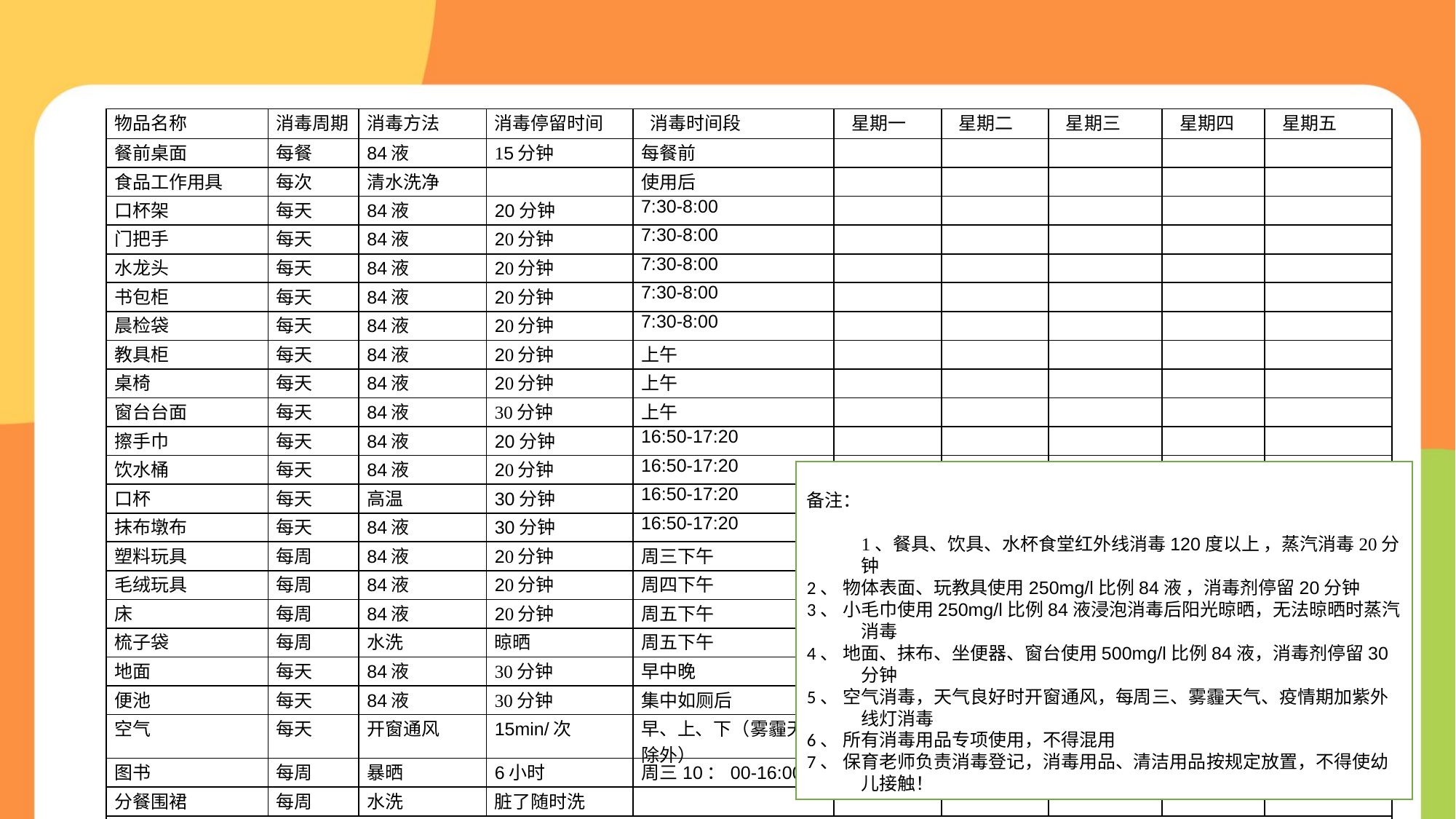

班级卫生消毒表校园：XXX幼儿园                 班级：                      月          日
| 物品名称 | 消毒周期 | 消毒方法 | 消毒停留时间 | 消毒时间段 | 星期一 | 星期二 | 星期三 | 星期四 | 星期五 |
| --- | --- | --- | --- | --- | --- | --- | --- | --- | --- |
| 餐前桌面 | 每餐 | 84液 | 15分钟 | 每餐前 |  |  |  |  |  |
| 食品工作用具 | 每次 | 清水洗净 |  | 使用后 |  |  |  |  |  |
| 口杯架 | 每天 | 84液 | 20分钟 | 7:30-8:00 |  |  |  |  |  |
| 门把手 | 每天 | 84液 | 20分钟 | 7:30-8:00 |  |  |  |  |  |
| 水龙头 | 每天 | 84液 | 20分钟 | 7:30-8:00 |  |  |  |  |  |
| 书包柜 | 每天 | 84液 | 20分钟 | 7:30-8:00 |  |  |  |  |  |
| 晨检袋 | 每天 | 84液 | 20分钟 | 7:30-8:00 |  |  |  |  |  |
| 教具柜 | 每天 | 84液 | 20分钟 | 上午 |  |  |  |  |  |
| 桌椅 | 每天 | 84液 | 20分钟 | 上午 |  |  |  |  |  |
| 窗台台面 | 每天 | 84液 | 30分钟 | 上午 |  |  |  |  |  |
| 擦手巾 | 每天 | 84液 | 20分钟 | 16:50-17:20 |  |  |  |  |  |
| 饮水桶 | 每天 | 84液 | 20分钟 | 16:50-17:20 |  |  |  |  |  |
| 口杯 | 每天 | 高温 | 30分钟 | 16:50-17:20 |  |  |  |  |  |
| 抹布墩布 | 每天 | 84液 | 30分钟 | 16:50-17:20 |  |  |  |  |  |
| 塑料玩具 | 每周 | 84液 | 20分钟 | 周三下午 |  |  |  |  |  |
| 毛绒玩具 | 每周 | 84液 | 20分钟 | 周四下午 |  |  |  |  |  |
| 床 | 每周 | 84液 | 20分钟 | 周五下午 |  |  |  |  |  |
| 梳子袋 | 每周 | 水洗 | 晾晒 | 周五下午 |  |  |  |  |  |
| 地面 | 每天 | 84液 | 30分钟 | 早中晚 |  |  |  |  |  |
| 便池 | 每天 | 84液 | 30分钟 | 集中如厕后 |  |  |  |  |  |
| 空气 | 每天 | 开窗通风 | 15min/次 | 早、上、下（雾霾天气除外） |  |  |  |  |  |
| 图书 | 每周 | 暴晒 | 6小时 | 周三10：00-16:00 |  |  |  |  |  |
| 分餐围裙 | 每周 | 水洗 | 脏了随时洗 |  |  |  |  |  |  |
| 责任人： 检查人： |  |  |  |  |  |  |  |  |  |
备注：

            1、餐具、饮具、水杯食堂红外线消毒120度以上 ，蒸汽消毒20分钟2、 物体表面、玩教具使用250mg/l比例84液 ，消毒剂停留20分钟3、 小毛巾使用250mg/l比例84液浸泡消毒后阳光晾晒，无法晾晒时蒸汽消毒4、 地面、抹布、坐便器、窗台使用500mg/l比例84液，消毒剂停留30分钟5、 空气消毒，天气良好时开窗通风，每周三、雾霾天气、疫情期加紫外线灯消毒6、 所有消毒用品专项使用，不得混用7、 保育老师负责消毒登记，消毒用品、清洁用品按规定放置，不得使幼儿接触！